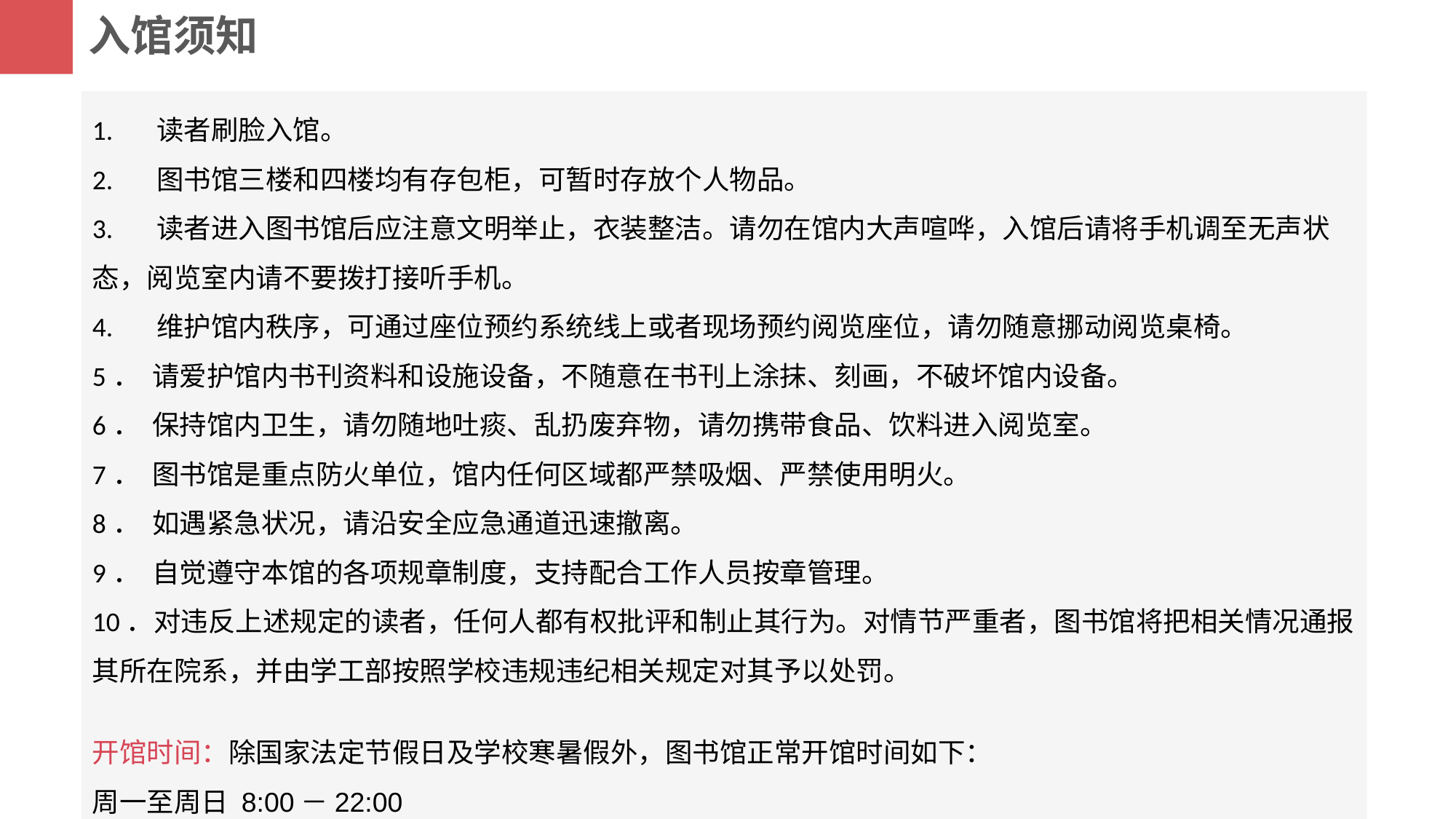

入馆须知
1.      读者刷脸入馆。
2.      图书馆三楼和四楼均有存包柜，可暂时存放个人物品。
3.      读者进入图书馆后应注意文明举止，衣装整洁。请勿在馆内大声喧哗，入馆后请将手机调至无声状态，阅览室内请不要拨打接听手机。
4.      维护馆内秩序，可通过座位预约系统线上或者现场预约阅览座位，请勿随意挪动阅览桌椅。
5．  请爱护馆内书刊资料和设施设备，不随意在书刊上涂抹、刻画，不破坏馆内设备。
6．  保持馆内卫生，请勿随地吐痰、乱扔废弃物，请勿携带食品、饮料进入阅览室。
7．  图书馆是重点防火单位，馆内任何区域都严禁吸烟、严禁使用明火。
8．  如遇紧急状况，请沿安全应急通道迅速撤离。
9．  自觉遵守本馆的各项规章制度，支持配合工作人员按章管理。
10．对违反上述规定的读者，任何人都有权批评和制止其行为。对情节严重者，图书馆将把相关情况通报其所在院系，并由学工部按照学校违规违纪相关规定对其予以处罚。

开馆时间：除国家法定节假日及学校寒暑假外，图书馆正常开馆时间如下：
周一至周日 8:00－22:00